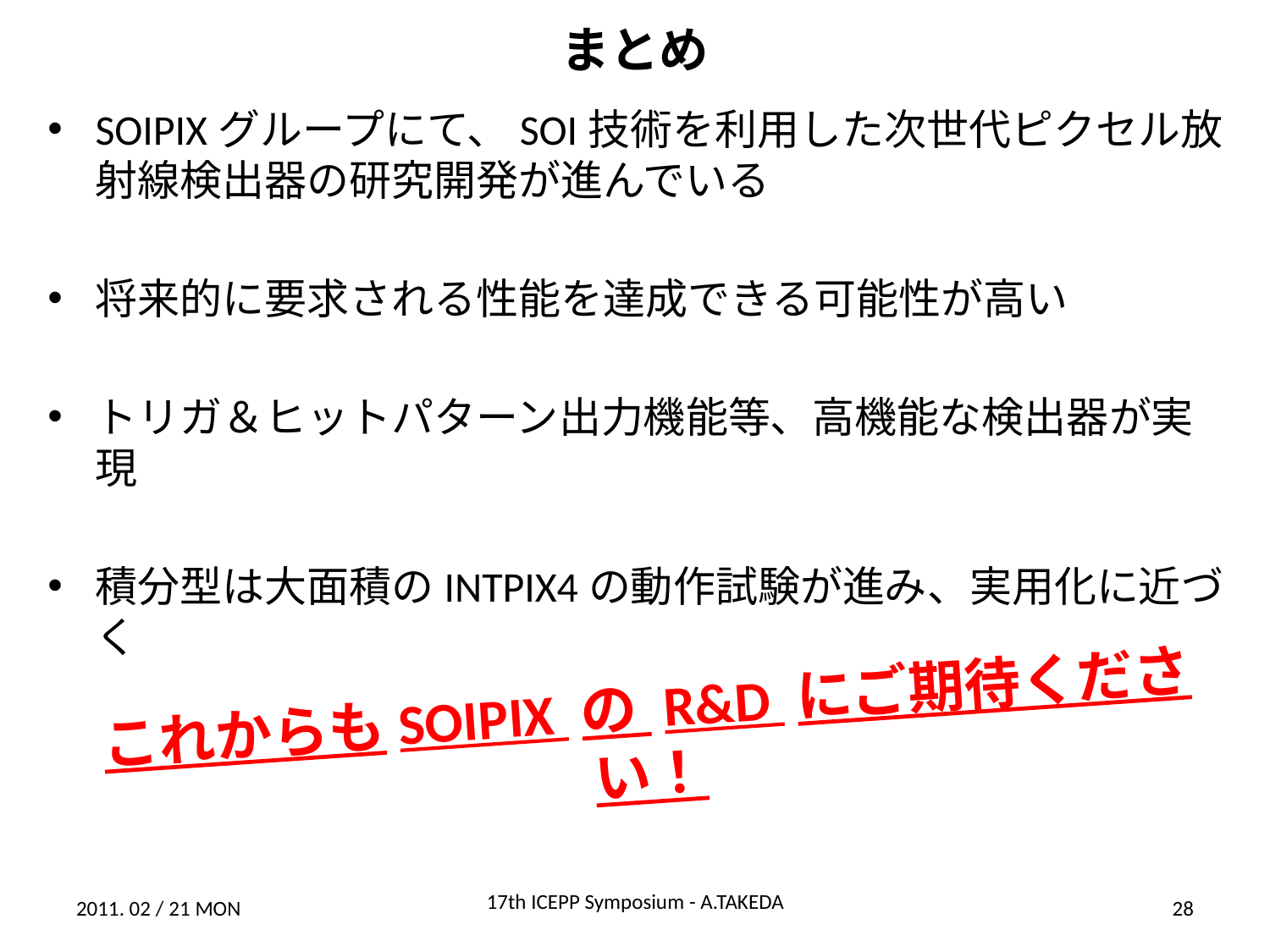

# まとめ
SOIPIXグループにて、SOI技術を利用した次世代ピクセル放射線検出器の研究開発が進んでいる

将来的に要求される性能を達成できる可能性が高い

トリガ＆ヒットパターン出力機能等、高機能な検出器が実現

積分型は大面積のINTPIX4の動作試験が進み、実用化に近づく

これからもSOIPIX の R&D にご期待ください！
17th ICEPP Symposium - A.TAKEDA
2011. 02 / 21 MON
28